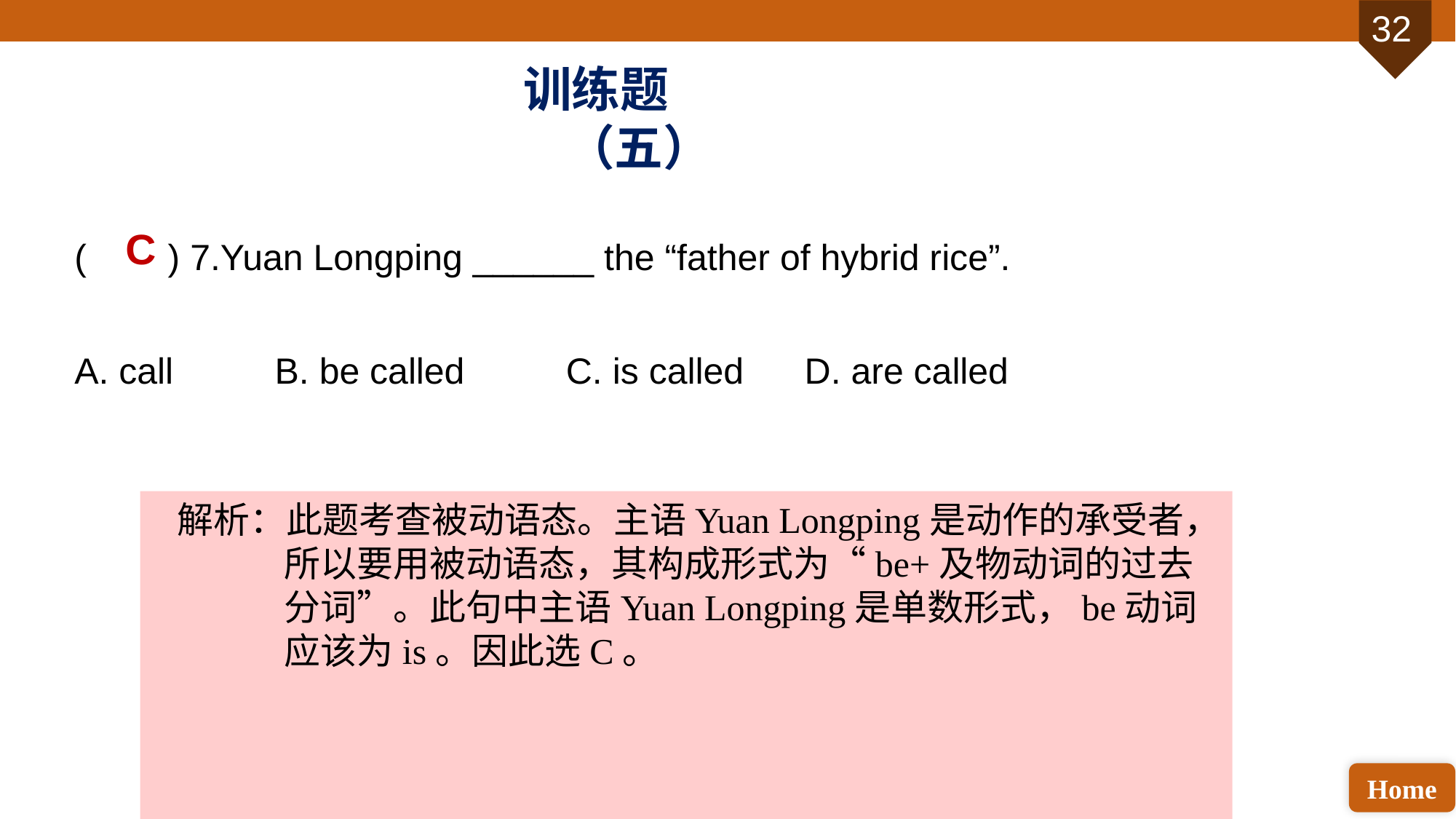

训练题（五）
(        ) 7.Yuan Longping ______ the “father of hybrid rice”.

A. call          B. be called          C. is called      D. are called
C

解析：此题考查被动语态。主语Yuan Longping是动作的承受者，所以要用被动语态，其构成形式为“be+及物动词的过去分词”。此句中主语Yuan Longping是单数形式，be动词应该为is。因此选C。